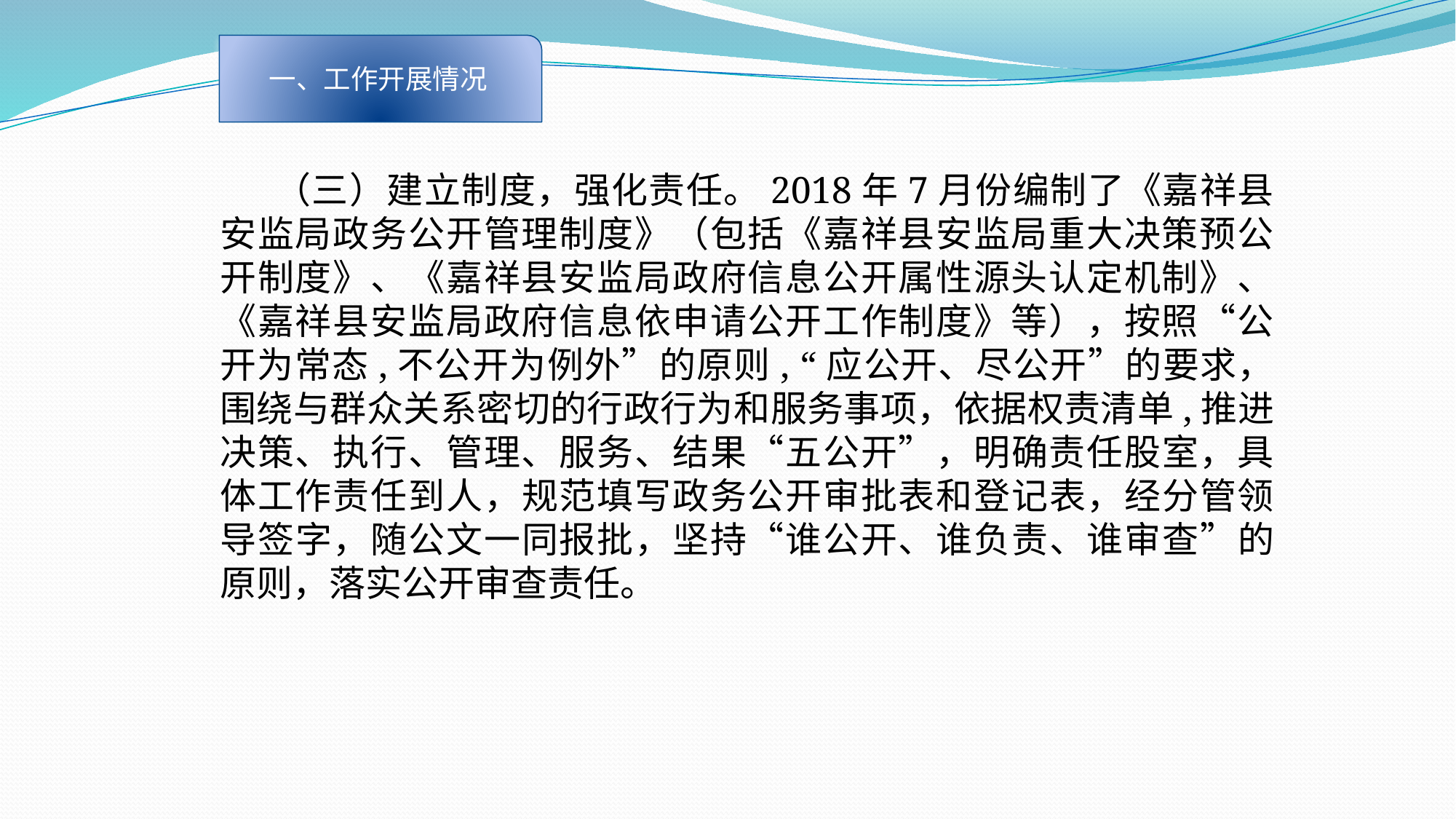

一、工作开展情况
（三）建立制度，强化责任。2018年7月份编制了《嘉祥县安监局政务公开管理制度》（包括《嘉祥县安监局重大决策预公开制度》、《嘉祥县安监局政府信息公开属性源头认定机制》、《嘉祥县安监局政府信息依申请公开工作制度》等），按照“公开为常态,不公开为例外”的原则, “应公开、尽公开”的要求，围绕与群众关系密切的行政行为和服务事项，依据权责清单,推进决策、执行、管理、服务、结果“五公开”，明确责任股室，具体工作责任到人，规范填写政务公开审批表和登记表，经分管领导签字，随公文一同报批，坚持“谁公开、谁负责、谁审查”的原则，落实公开审查责任。